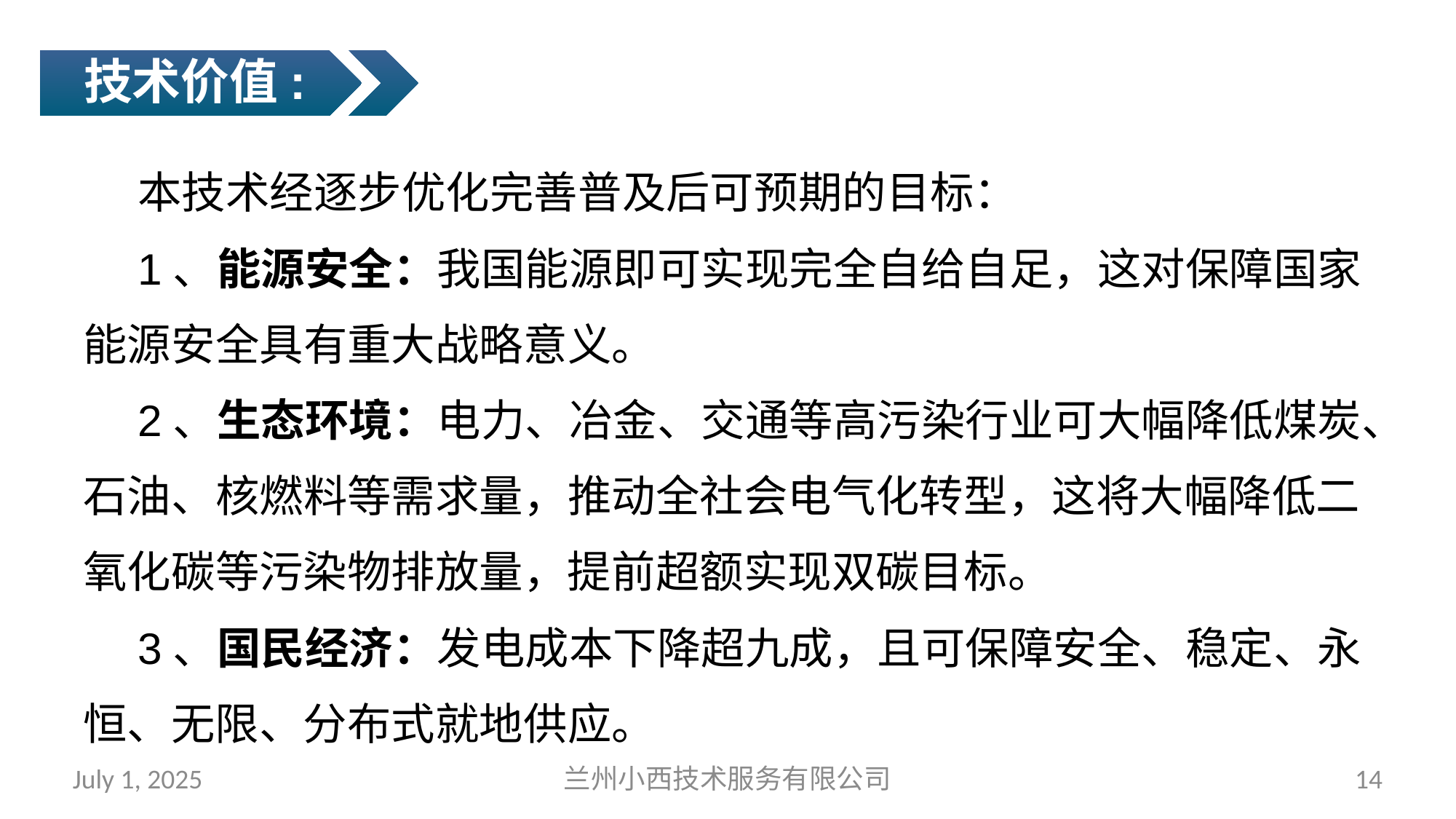

技术价值:

本技术经逐步优化完善普及后可预期的目标：
1、能源安全：我国能源即可实现完全自给自足，这对保障国家能源安全具有重大战略意义。
2、生态环境：电力、冶金、交通等高污染行业可大幅降低煤炭、石油、核燃料等需求量，推动全社会电气化转型，这将大幅降低二氧化碳等污染物排放量，提前超额实现双碳目标。
3、国民经济：发电成本下降超九成，且可保障安全、稳定、永恒、无限、分布式就地供应。
July 1, 2025
兰州小西技术服务有限公司
14